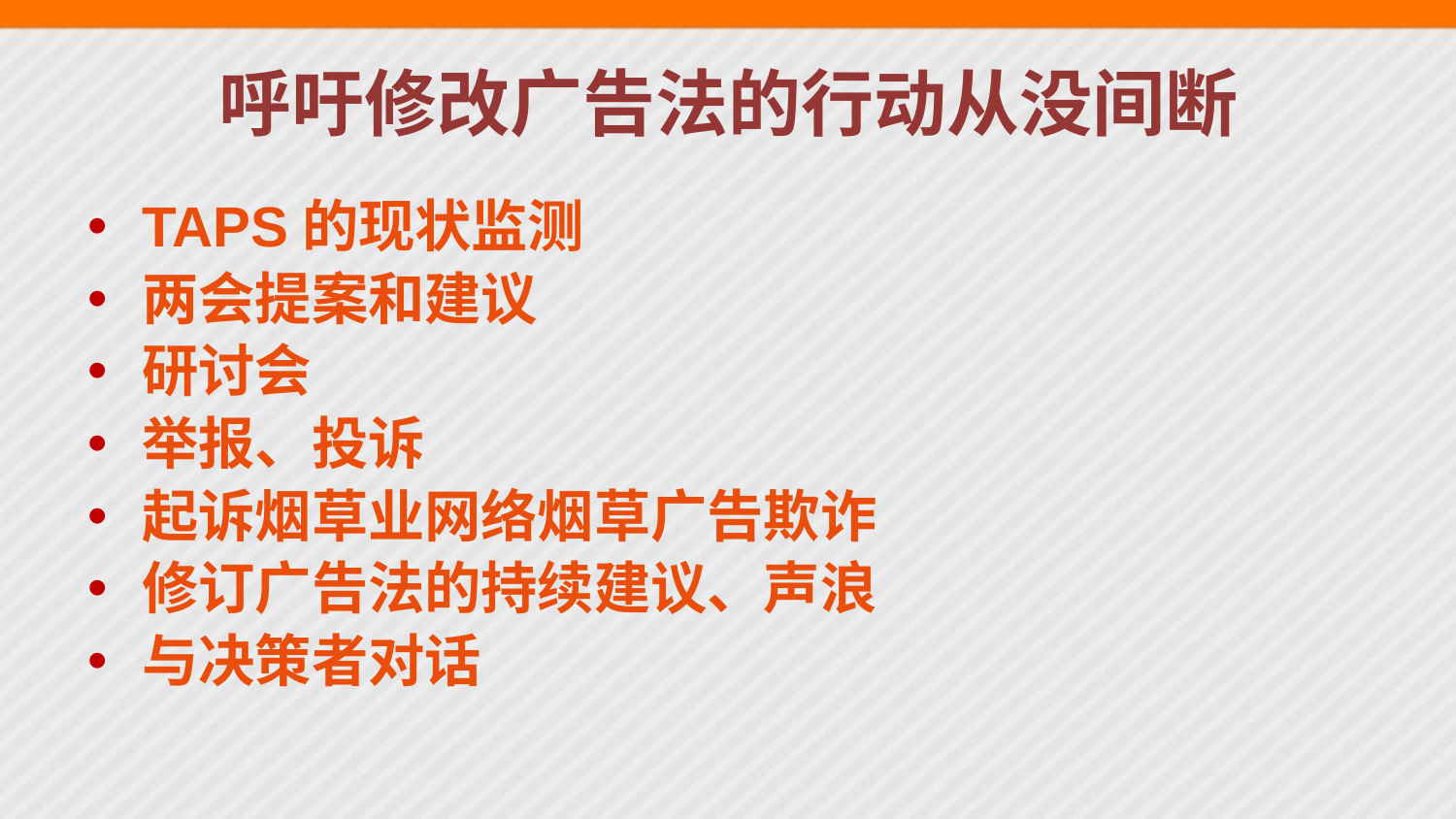

# 呼吁修改广告法的行动从没间断
TAPS的现状监测
两会提案和建议
研讨会
举报、投诉
起诉烟草业网络烟草广告欺诈
修订广告法的持续建议、声浪
与决策者对话